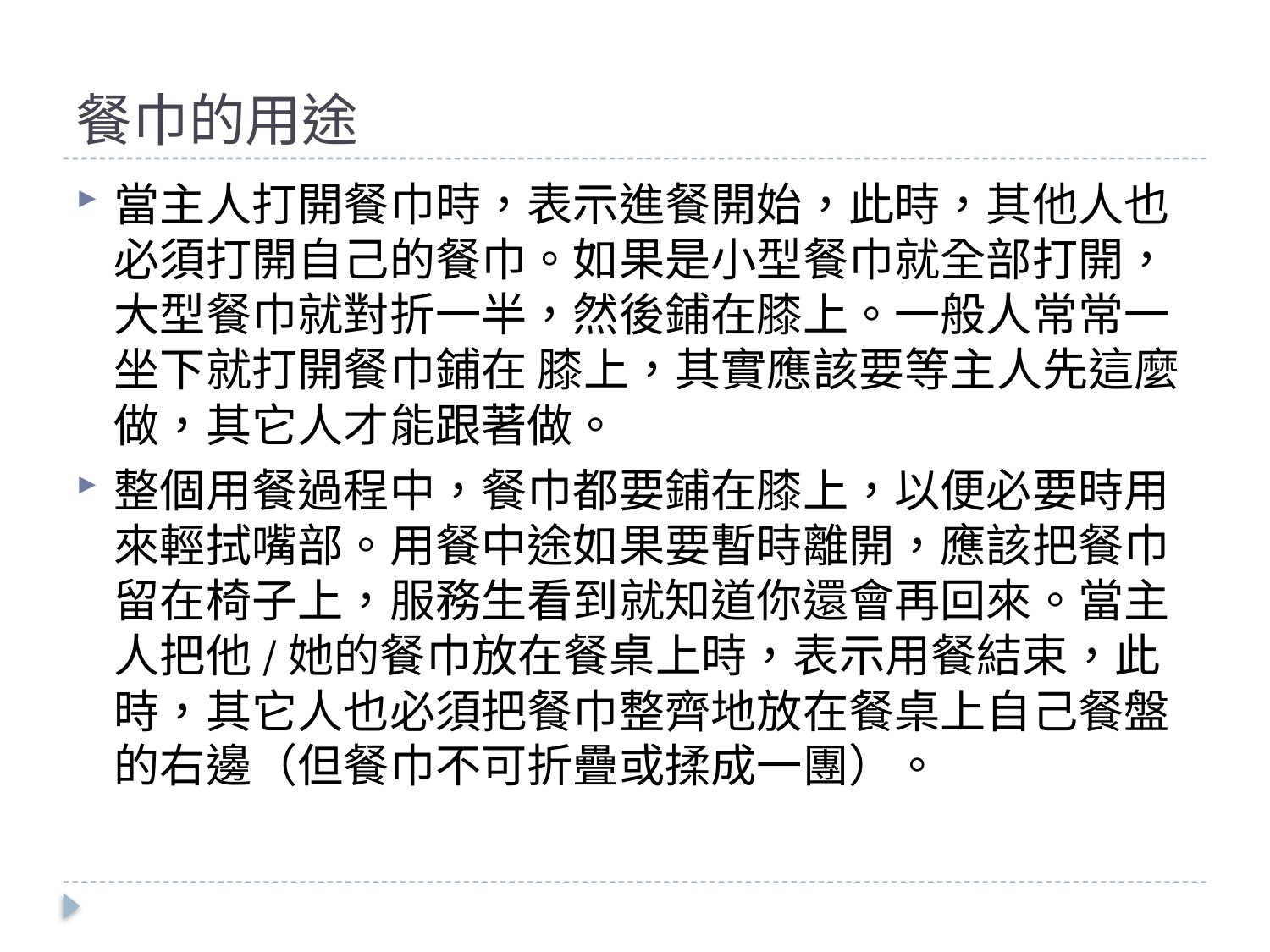

# 餐巾的用途
當主人打開餐巾時，表示進餐開始，此時，其他人也必須打開自己的餐巾。如果是小型餐巾就全部打開，大型餐巾就對折一半，然後鋪在膝上。一般人常常一坐下就打開餐巾鋪在 膝上，其實應該要等主人先這麼做，其它人才能跟著做。
整個用餐過程中，餐巾都要鋪在膝上，以便必要時用來輕拭嘴部。用餐中途如果要暫時離開，應該把餐巾留在椅子上，服務生看到就知道你還會再回來。當主人把他/她的餐巾放在餐桌上時，表示用餐結束，此時，其它人也必須把餐巾整齊地放在餐桌上自己餐盤的右邊（但餐巾不可折疊或揉成一團）。